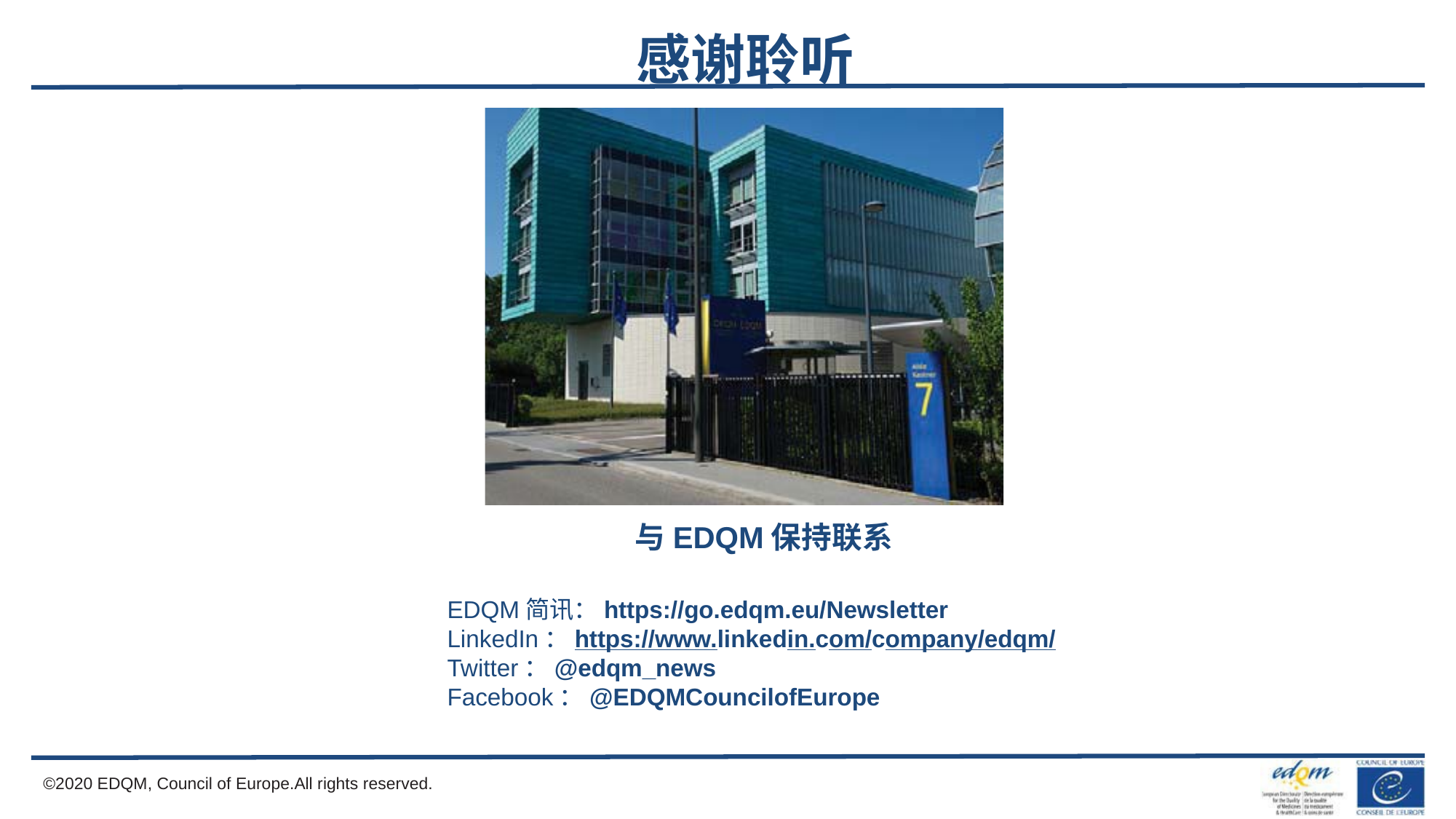

感谢聆听

与EDQM保持联系

EDQM简讯：https://go.edqm.eu/Newsletter
LinkedIn：https://www.linkedin.com/company/edqm/
Twitter：@edqm_news
Facebook：@EDQMCouncilofEurope
©2020 EDQM, Council of Europe.All rights reserved.